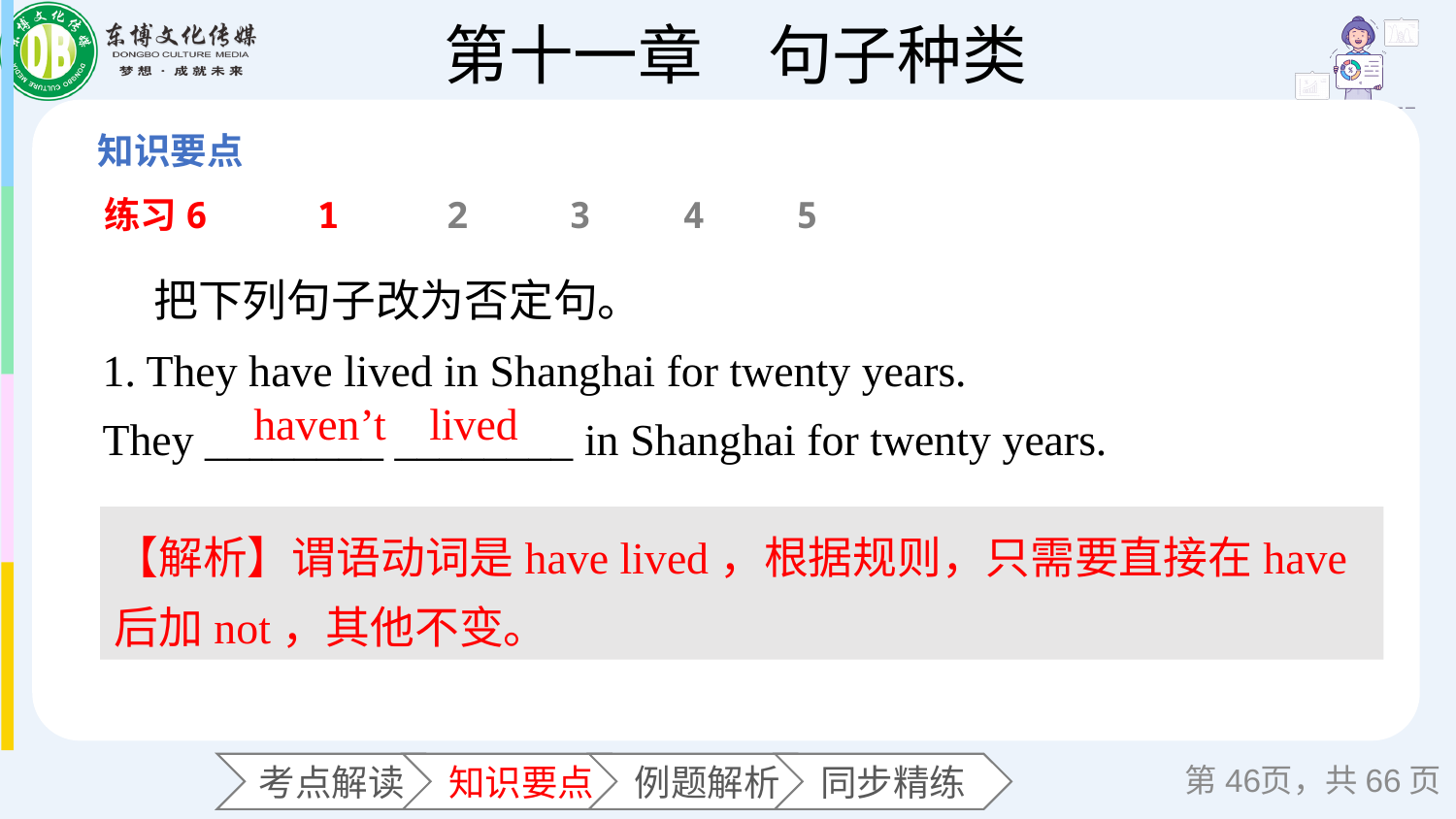

练习6
1
2
3
4
5
    把下列句子改为否定句。
1. They have lived in Shanghai for twenty years.
They ________ ________ in Shanghai for twenty years.
lived
 haven’t
【解析】谓语动词是have lived，根据规则，只需要直接在have后加not，其他不变。
第46页，共66页